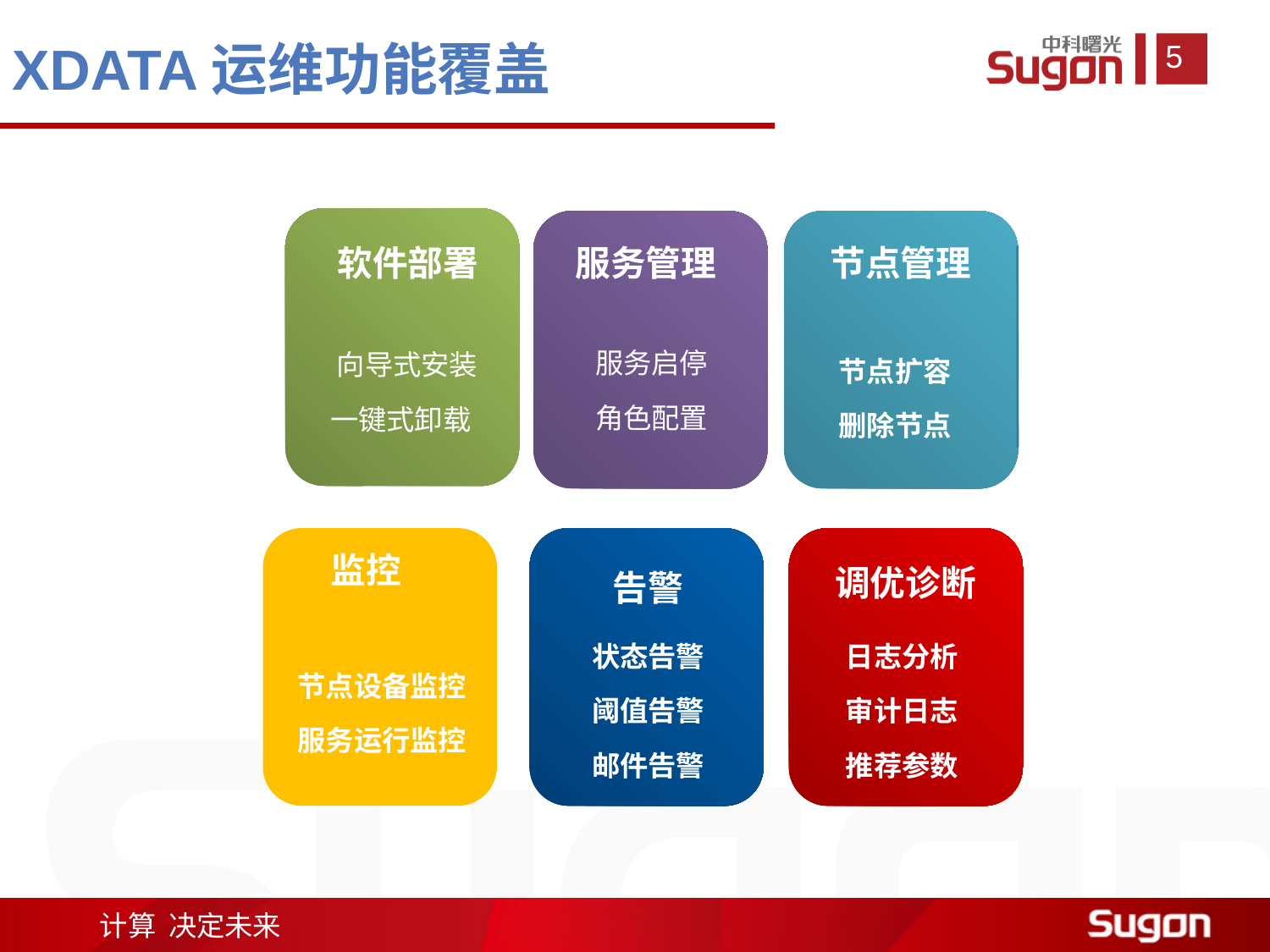

XData运维功能覆盖

软件部署
服务管理
节点管理

服务启停
角色配置
 向导式安装
一键式卸载
节点扩容
删除节点

监控
调优诊断
告警
状态告警
阈值告警
邮件告警
日志分析
审计日志
推荐参数
节点设备监控
服务运行监控